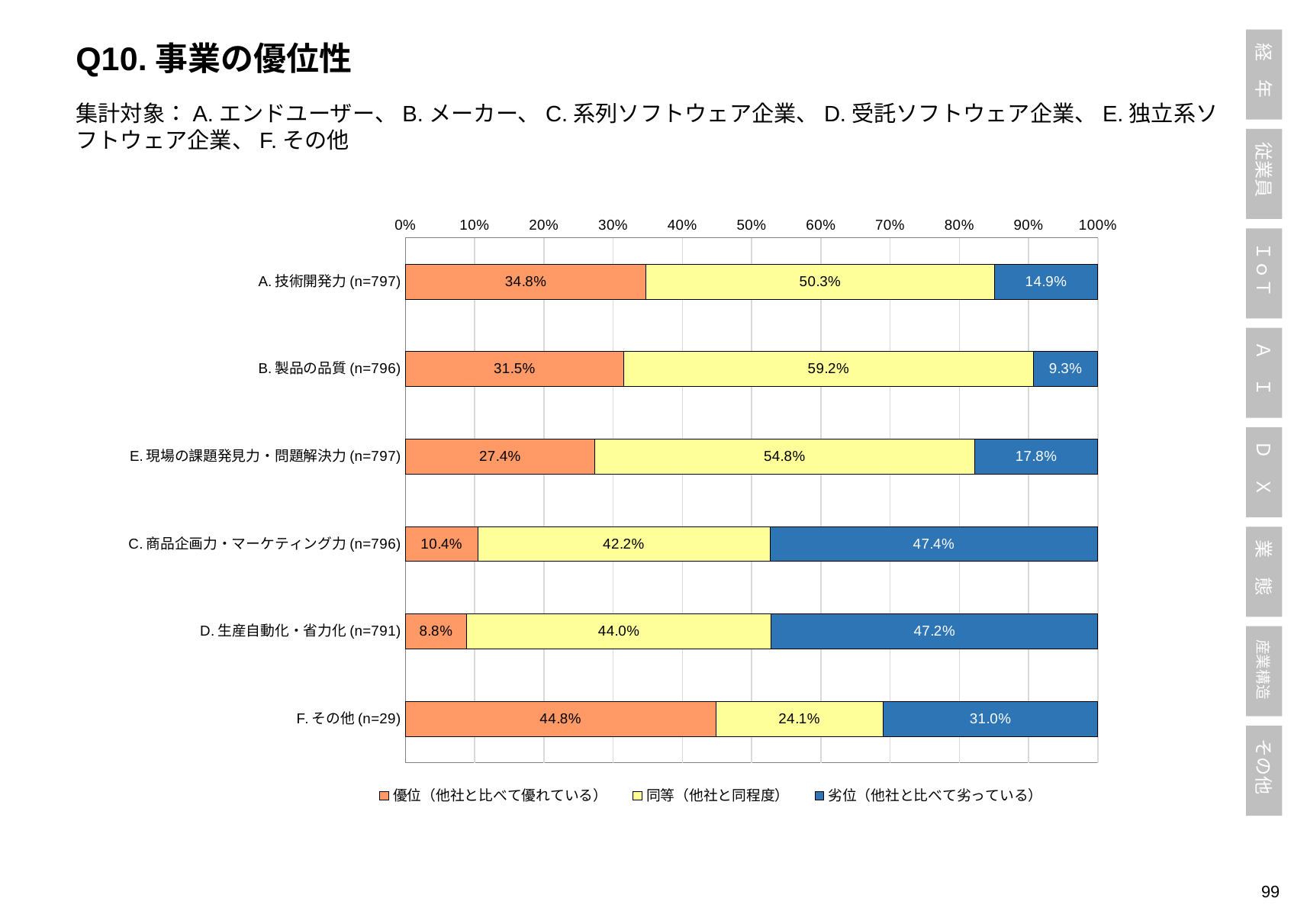

Q10.事業の優位性
集計対象：A.エンドユーザー、B.メーカー、C.系列ソフトウェア企業、D.受託ソフトウェア企業、E.独立系ソフトウェア企業、F.その他

### Chart

| Category | 優位（他社と比べて優れている） | 同等（他社と同程度） | 劣位（他社と比べて劣っている） |
|---|---|---|---|
| A.技術開発力(n=797) | 0.3475533249686324 | 0.5031367628607277 | 0.1493099121706399 |
| B.製品の品質(n=796) | 0.31532663316582915 | 0.5917085427135679 | 0.09296482412060302 |
| E.現場の課題発見力・問題解決力(n=797) | 0.27352572145545795 | 0.548306148055207 | 0.178168130489335 |
| C.商品企画力・マーケティング力(n=796) | 0.10427135678391959 | 0.4221105527638191 | 0.47361809045226133 |
| D.生産自動化・省力化(n=791) | 0.08849557522123894 | 0.43994943109987356 | 0.4715549936788875 |
| F.その他(n=29) | 0.4482758620689655 | 0.2413793103448276 | 0.3103448275862069 |
99